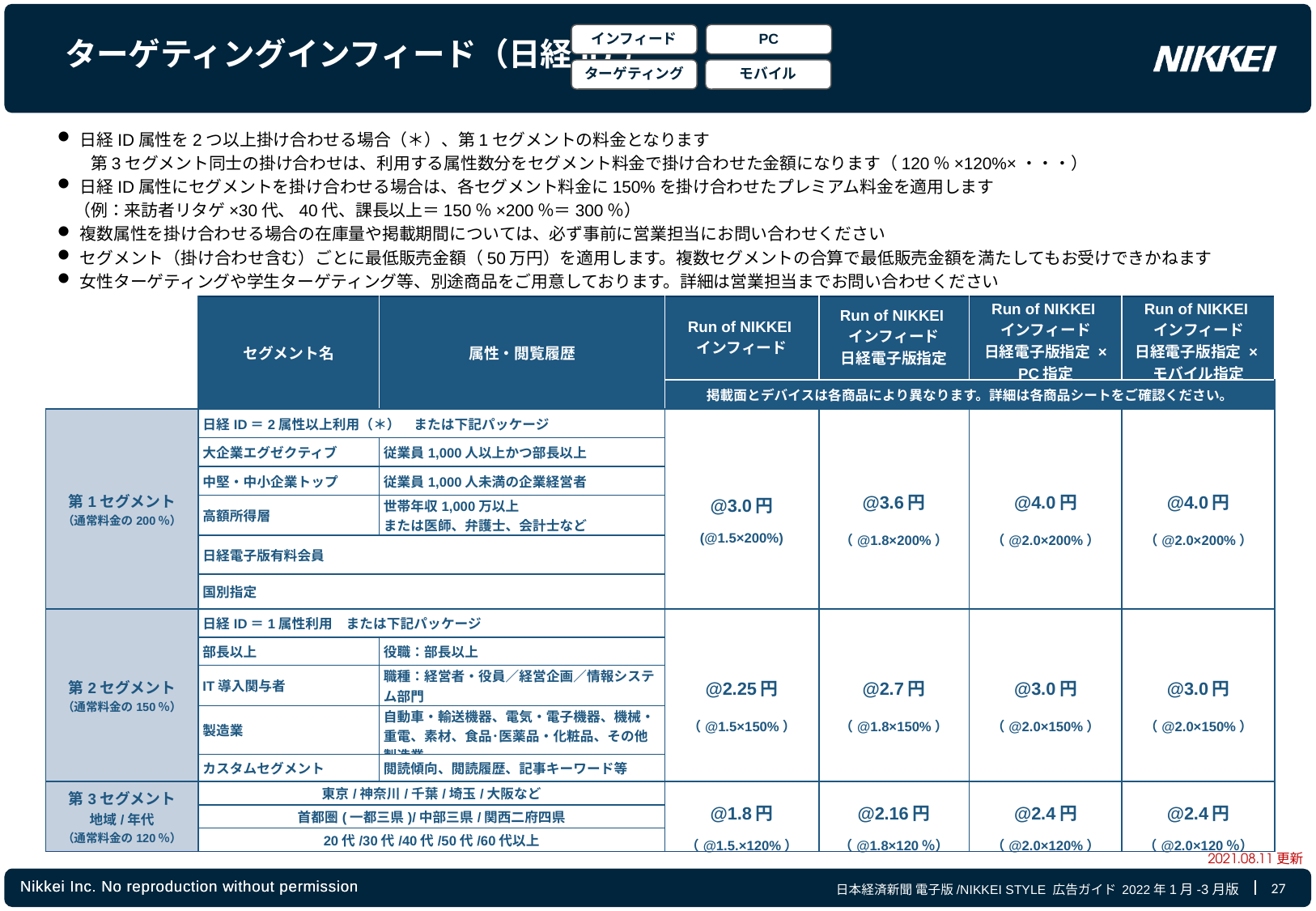

インフィード

PC

ターゲティング

モバイル

# ターゲティングインフィード（日経ID）
日経ID属性を2つ以上掛け合わせる場合（＊）、第1セグメントの料金となります
　　第3セグメント同士の掛け合わせは、利用する属性数分をセグメント料金で掛け合わせた金額になります（120％×120%×・・・）
日経ID属性にセグメントを掛け合わせる場合は、各セグメント料金に150%を掛け合わせたプレミアム料金を適用します
　（例：来訪者リタゲ×30代、40代、課長以上＝150％×200％＝300％）
複数属性を掛け合わせる場合の在庫量や掲載期間については、必ず事前に営業担当にお問い合わせください
セグメント（掛け合わせ含む）ごとに最低販売金額（50万円）を適用します。複数セグメントの合算で最低販売金額を満たしてもお受けできかねます
女性ターゲティングや学生ターゲティング等、別途商品をご用意しております。詳細は営業担当までお問い合わせください
|  | セグメント名 | 属性・閲覧履歴 | Run of NIKKEI インフィード | Run of NIKKEI インフィード 日経電子版指定 | Run of NIKKEI インフィード 日経電子版指定 × PC指定 | Run of NIKKEI インフィード 日経電子版指定 × モバイル指定 |
| --- | --- | --- | --- | --- | --- | --- |
|  |  |  | 掲載面とデバイスは各商品により異なります。詳細は各商品シートをご確認ください。 |  |  |  |
| 第1セグメント （通常料金の200％） | 日経ID＝2属性以上利用（＊）　または下記パッケージ |  | @3.0円 (@1.5×200%) | @3.6円 （@1.8×200%） | @4.0円 （@2.0×200%） | @4.0円 （@2.0×200%） |
|  | 大企業エグゼクティブ | 従業員1,000人以上かつ部長以上 |  |  |  |  |
|  | 中堅・中小企業トップ | 従業員1,000人未満の企業経営者 |  |  |  |  |
|  | 高額所得層 | 世帯年収1,000万以上 または医師、弁護士、会計士など |  |  |  |  |
|  | 日経電子版有料会員 |  |  |  |  |  |
|  | 国別指定 |  |  |  |  |  |
| 第2セグメント （通常料金の150％） | 日経ID＝1属性利用　または下記パッケージ |  | @2.25円 （@1.5×150%） | @2.7円 （@1.8×150%） | @3.0円 （@2.0×150%） | @3.0円 （@2.0×150%） |
|  | 部長以上 | 役職：部長以上 |  |  |  |  |
|  | IT導入関与者 | 職種：経営者・役員／経営企画／情報システム部門 |  |  |  |  |
|  | 製造業 | 自動車・輸送機器、電気・電子機器、機械・重電、素材、食品･医薬品・化粧品、その他製造業 |  |  |  |  |
|  | カスタムセグメント | 閲読傾向、閲読履歴、記事キーワード等 |  |  |  |  |
| 第3セグメント 地域/年代 （通常料金の120％） | 東京/神奈川/千葉/埼玉/大阪など |  | @1.8円 （@1.5.×120%） | @2.16円 （@1.8×120％） | @2.4円 （@2.0×120%） | @2.4円 （@2.0×120％） |
|  | 首都圏(一都三県)/中部三県/関西二府四県 |  |  |  |  |  |
|  | 20代/30代/40代/50代/60代以上 |  |  |  |  |  |
2021.08.11更新